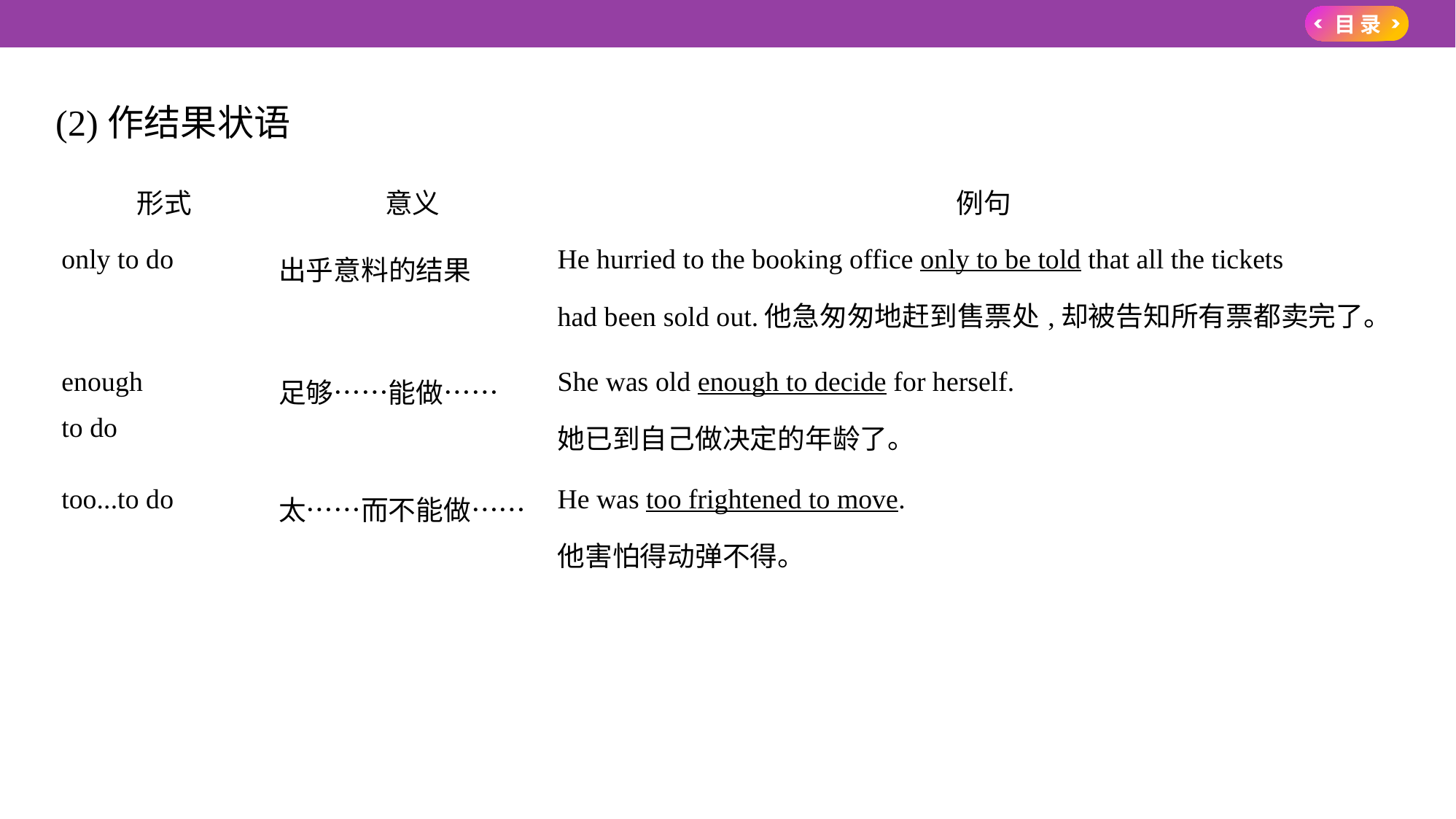

(2)作结果状语
| 形式 | 意义 | 例句 |
| --- | --- | --- |
| only to do | 出乎意料的结果 | He hurried to the booking office only to be told that all the tickets had been sold out.他急匆匆地赶到售票处,却被告知所有票都卖完了。 |
| enough to do | 足够……能做…… | She was old enough to decide for herself. 她已到自己做决定的年龄了。 |
| too...to do | 太……而不能做…… | He was too frightened to move. 他害怕得动弹不得。 |